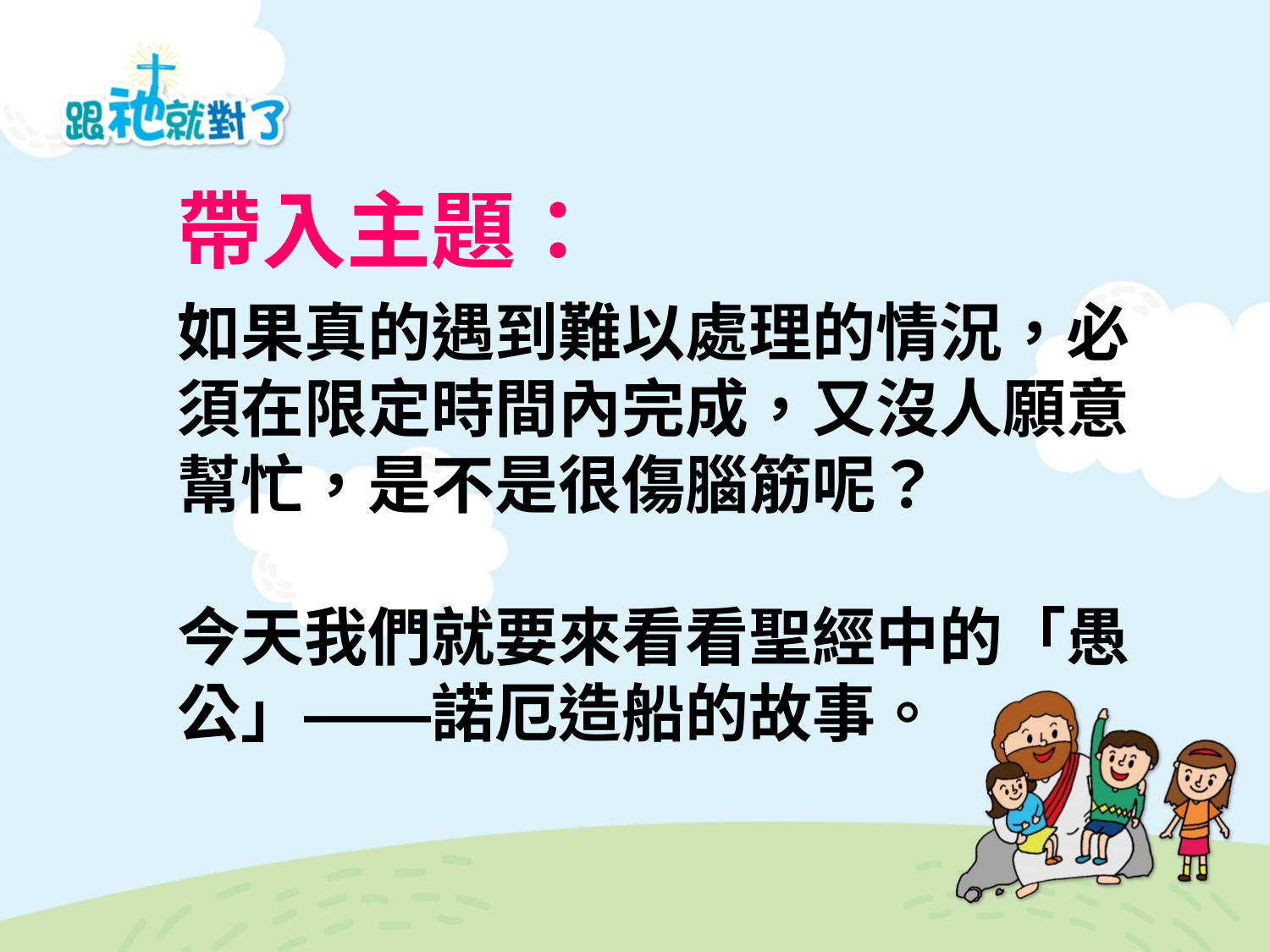

帶入主題：
如果真的遇到難以處理的情況，必須在限定時間內完成，又沒人願意幫忙，是不是很傷腦筋呢？

今天我們就要來看看聖經中的「愚公」——諾厄造船的故事。